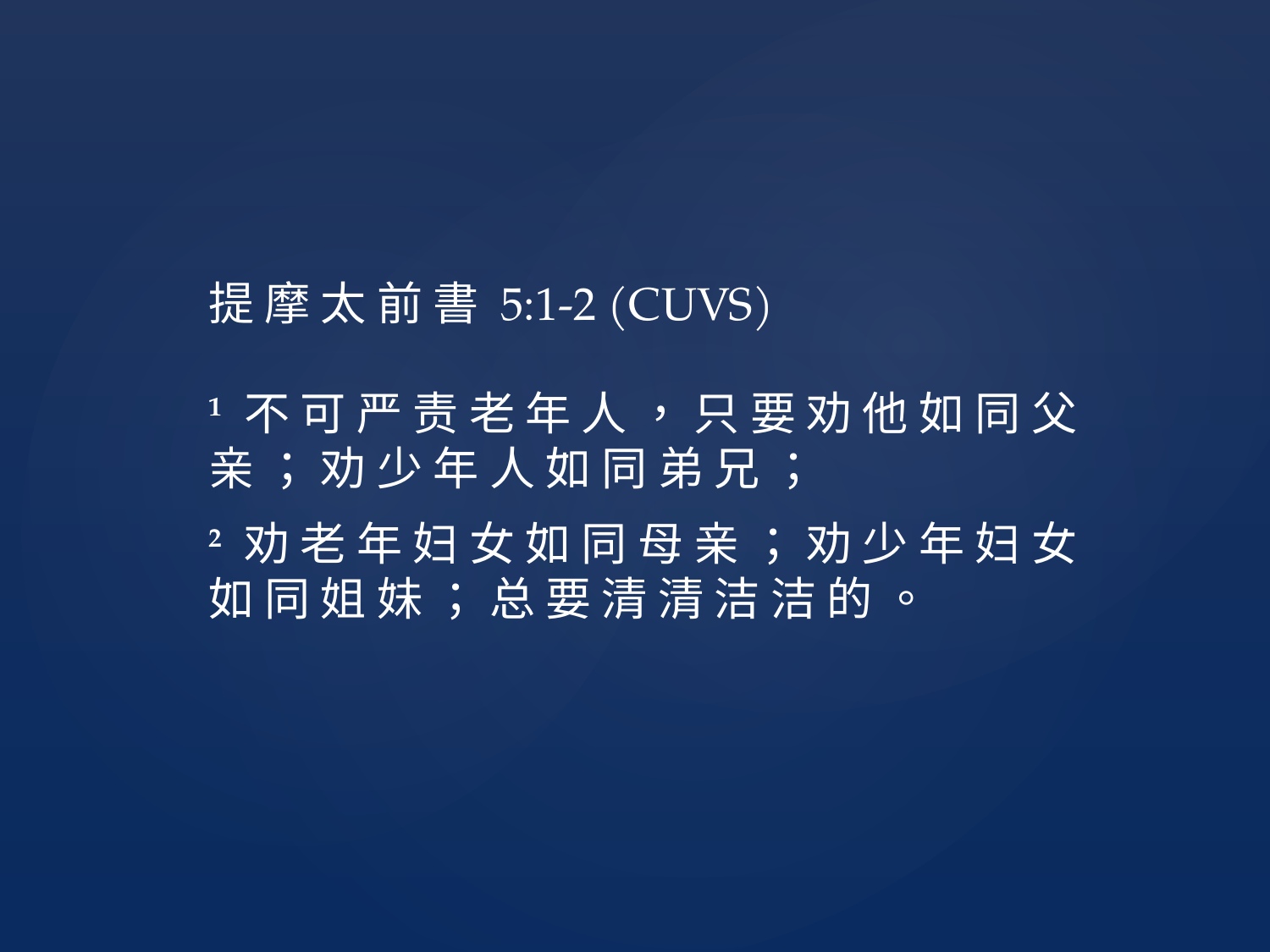

提 摩 太 前 書 5:1-2 (CUVS)

1 不 可 严 责 老 年 人 ， 只 要 劝 他 如 同 父 亲 ； 劝 少 年 人 如 同 弟 兄 ；
2 劝 老 年 妇 女 如 同 母 亲 ； 劝 少 年 妇 女 如 同 姐 妹 ； 总 要 清 清 洁 洁 的 。